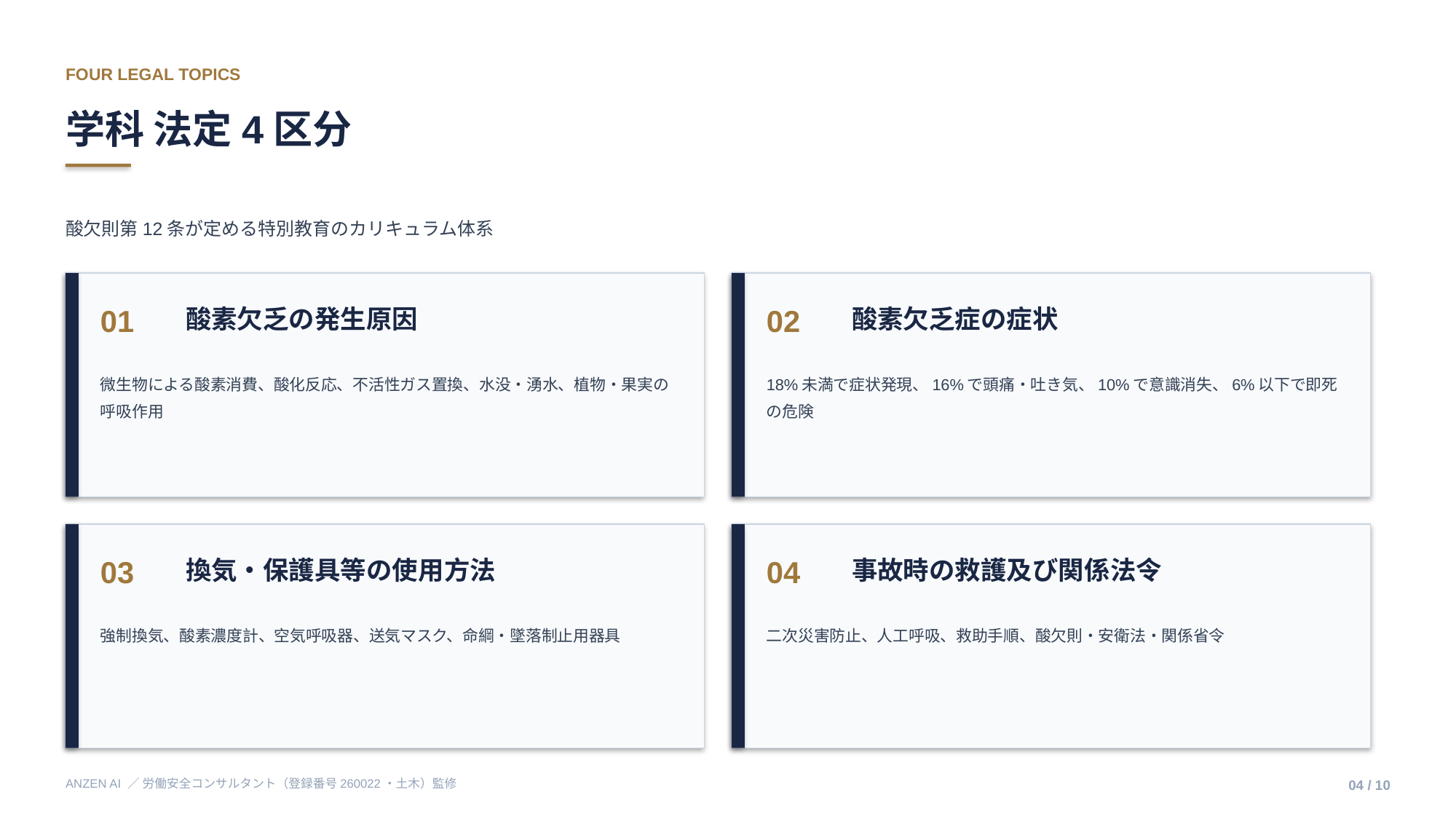

FOUR LEGAL TOPICS
学科 法定4区分

酸欠則第12条が定める特別教育のカリキュラム体系

01
02
酸素欠乏の発生原因
酸素欠乏症の症状
微生物による酸素消費、酸化反応、不活性ガス置換、水没・湧水、植物・果実の呼吸作用
18%未満で症状発現、16%で頭痛・吐き気、10%で意識消失、6%以下で即死の危険

03
04
換気・保護具等の使用方法
事故時の救護及び関係法令
強制換気、酸素濃度計、空気呼吸器、送気マスク、命綱・墜落制止用器具
二次災害防止、人工呼吸、救助手順、酸欠則・安衛法・関係省令
ANZEN AI ／ 労働安全コンサルタント（登録番号260022・土木）監修
04 / 10